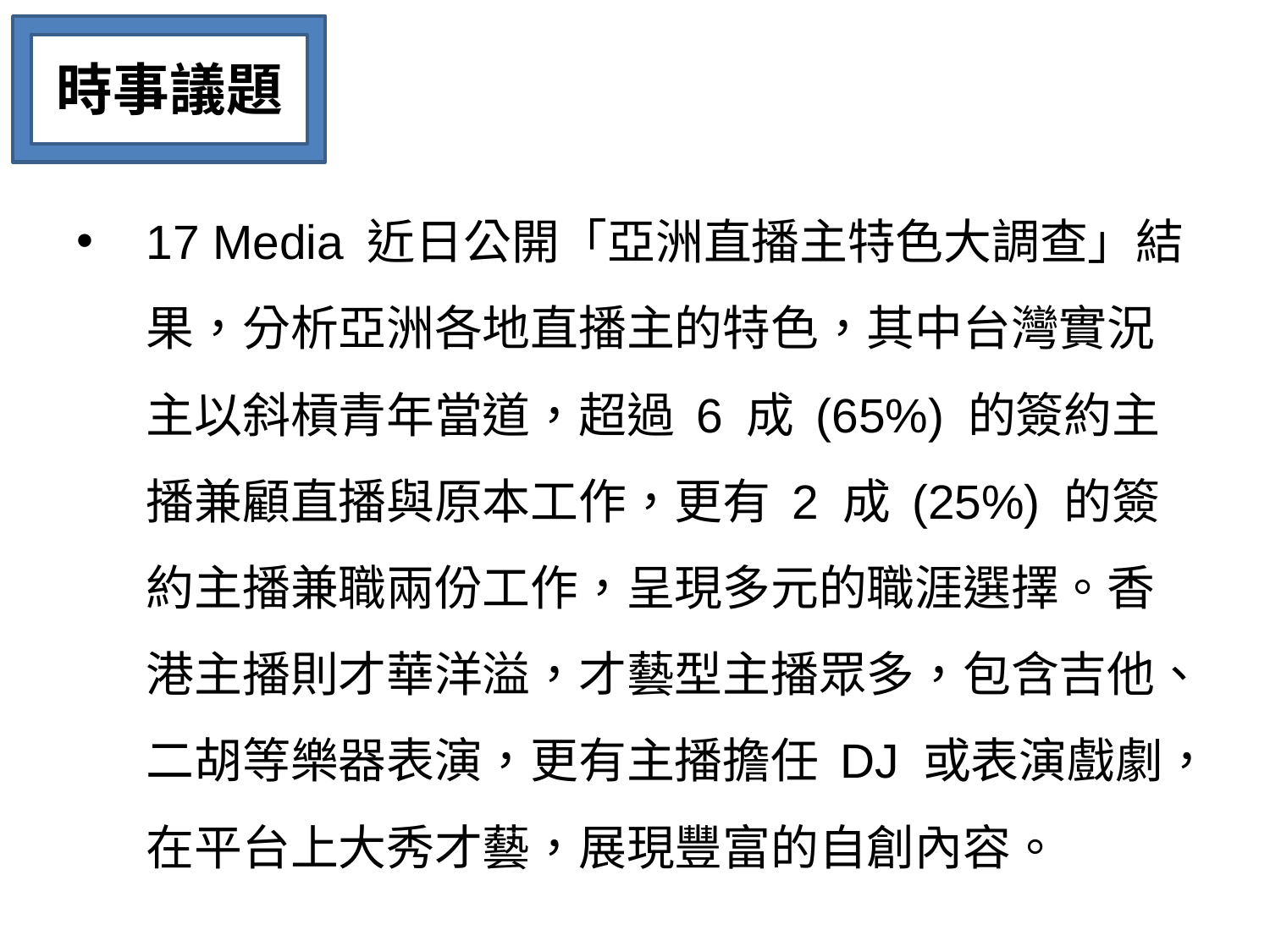

時事議題
17 Media 近日公開「亞洲直播主特色大調查」結果，分析亞洲各地直播主的特色，其中台灣實況主以斜槓青年當道，超過 6 成 (65%) 的簽約主播兼顧直播與原本工作，更有 2 成 (25%) 的簽約主播兼職兩份工作，呈現多元的職涯選擇。香港主播則才華洋溢，才藝型主播眾多，包含吉他、二胡等樂器表演，更有主播擔任 DJ 或表演戲劇，在平台上大秀才藝，展現豐富的自創內容。